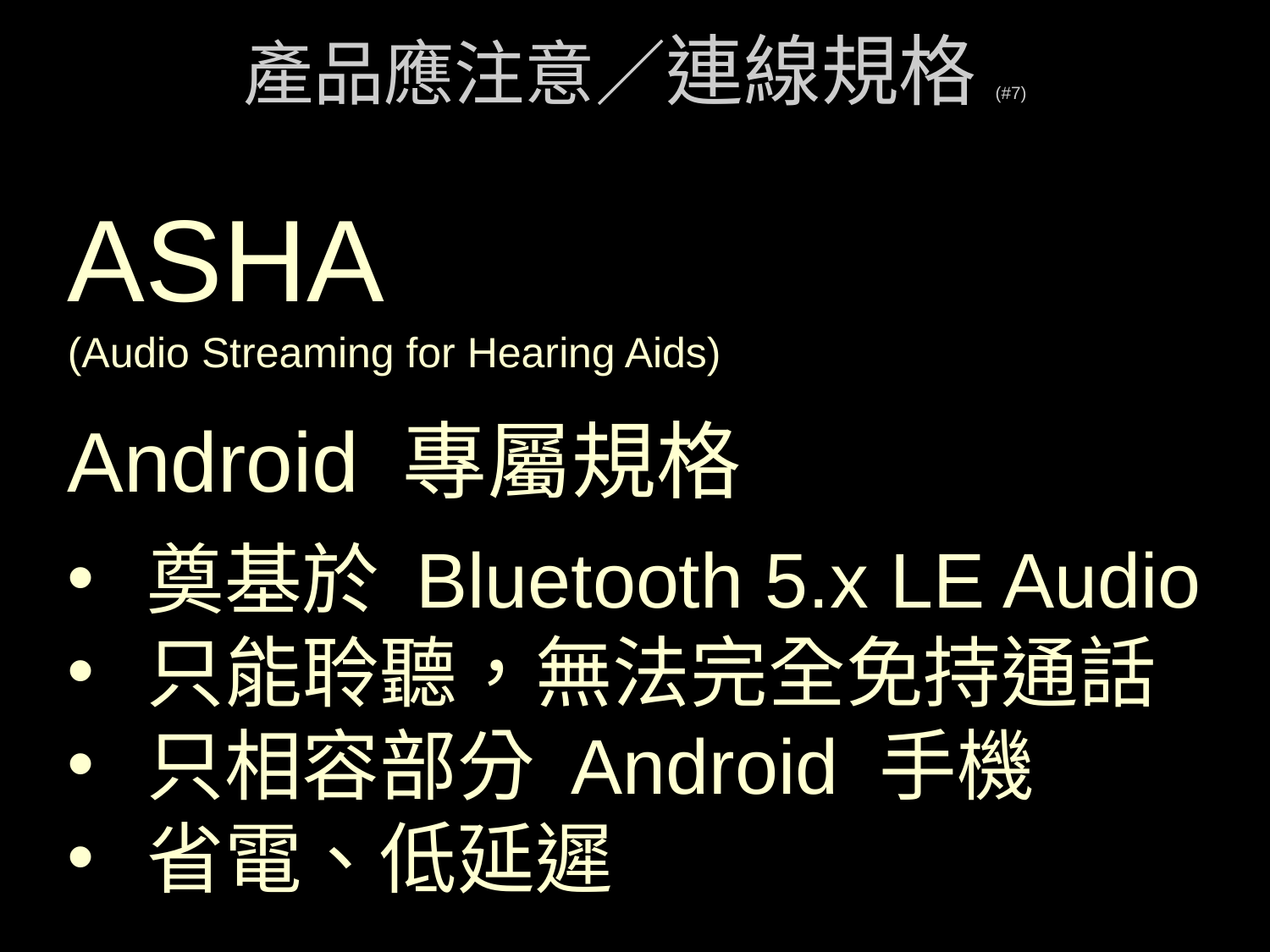

# 產品應注意／連線規格(#7)
ASHA
(Audio Streaming for Hearing Aids)
Android 專屬規格
奠基於 Bluetooth 5.x LE Audio
只能聆聽，無法完全免持通話
只相容部分 Android 手機
省電、低延遲